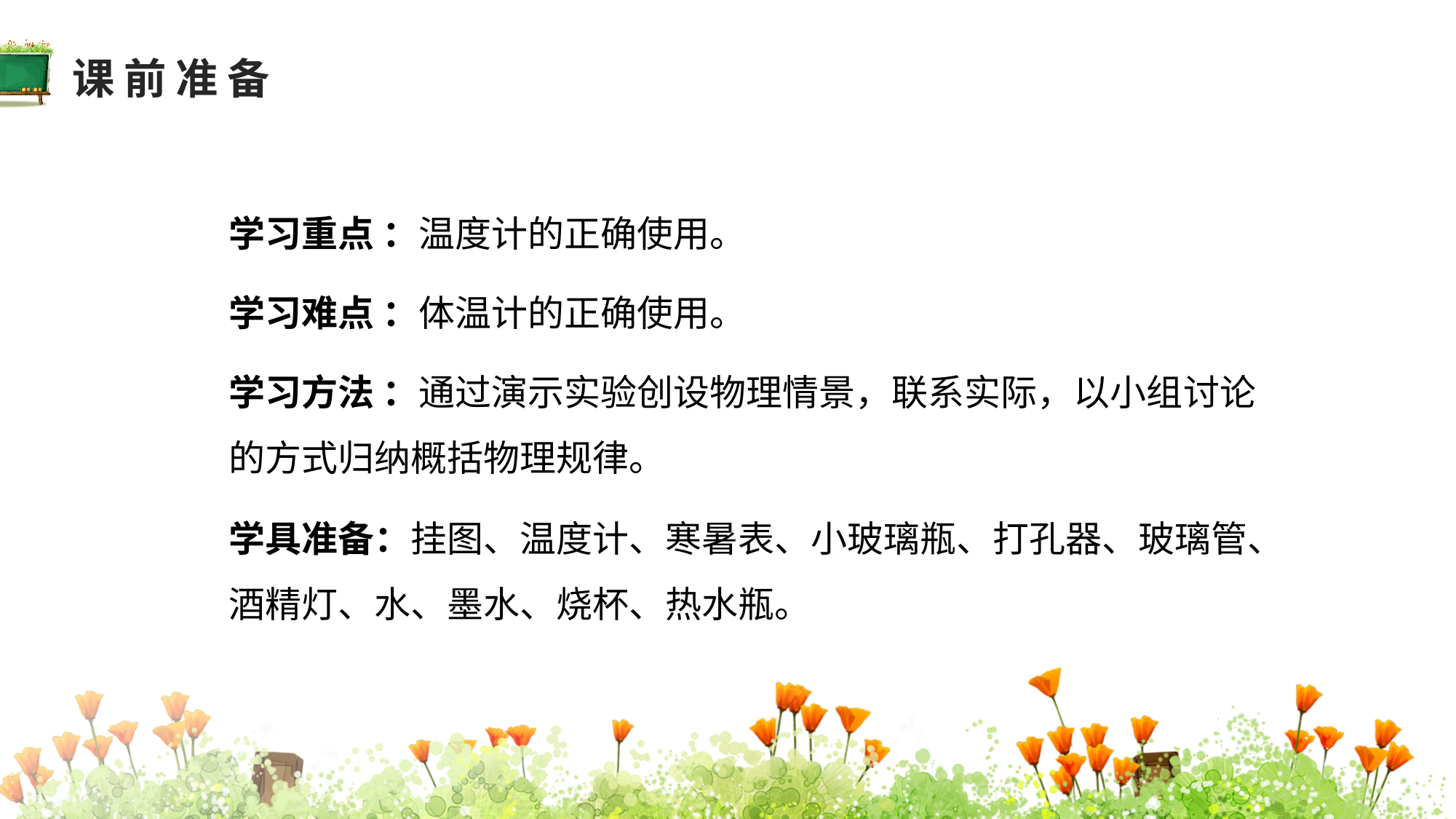

课前准备
学习重点 ：温度计的正确使用。
教学分析
学习难点 ：体温计的正确使用。
学习方法 ：通过演示实验创设物理情景，联系实际，以小组讨论的方式归纳概括物理规律。
学具准备：挂图、温度计、寒暑表、小玻璃瓶、打孔器、玻璃管、酒精灯、水、墨水、烧杯、热水瓶。